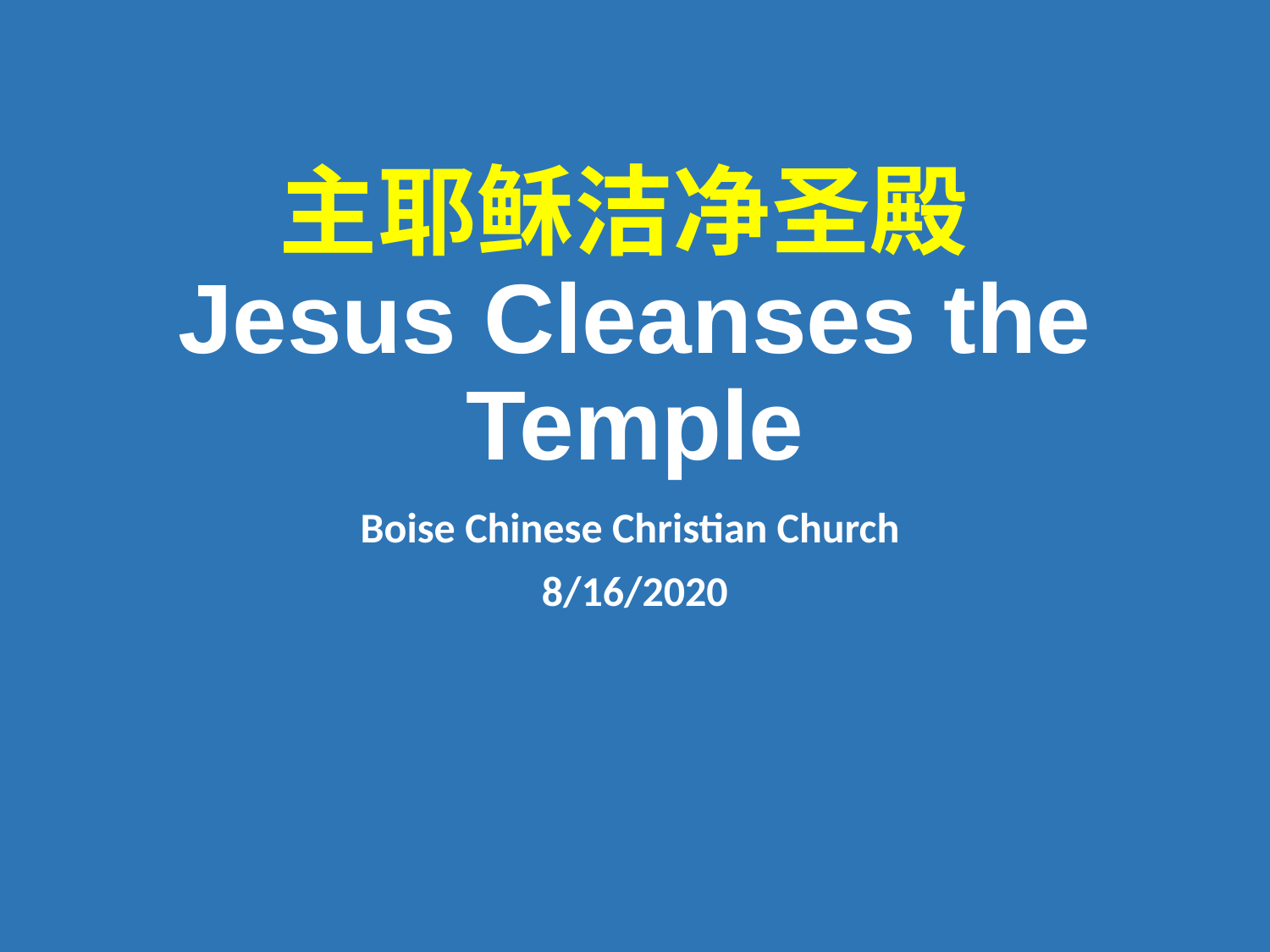

# 主耶稣洁净圣殿 Jesus Cleanses the Temple
Boise Chinese Christian Church
8/16/2020